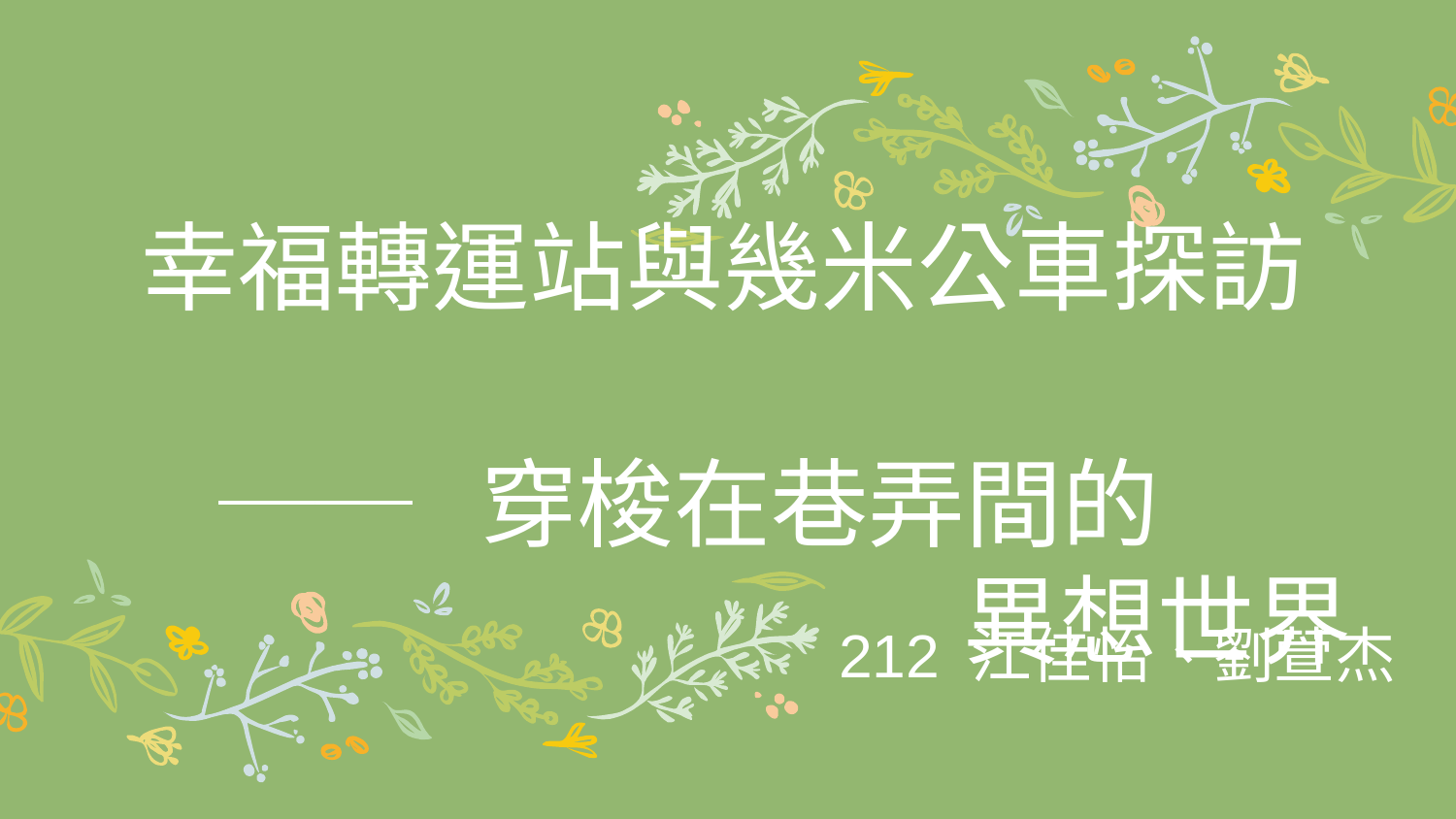

# 幸福轉運站與幾米公車探訪
      ──  穿梭在巷弄間的
                                       異想世界
  212 江佳怡、劉萱杰